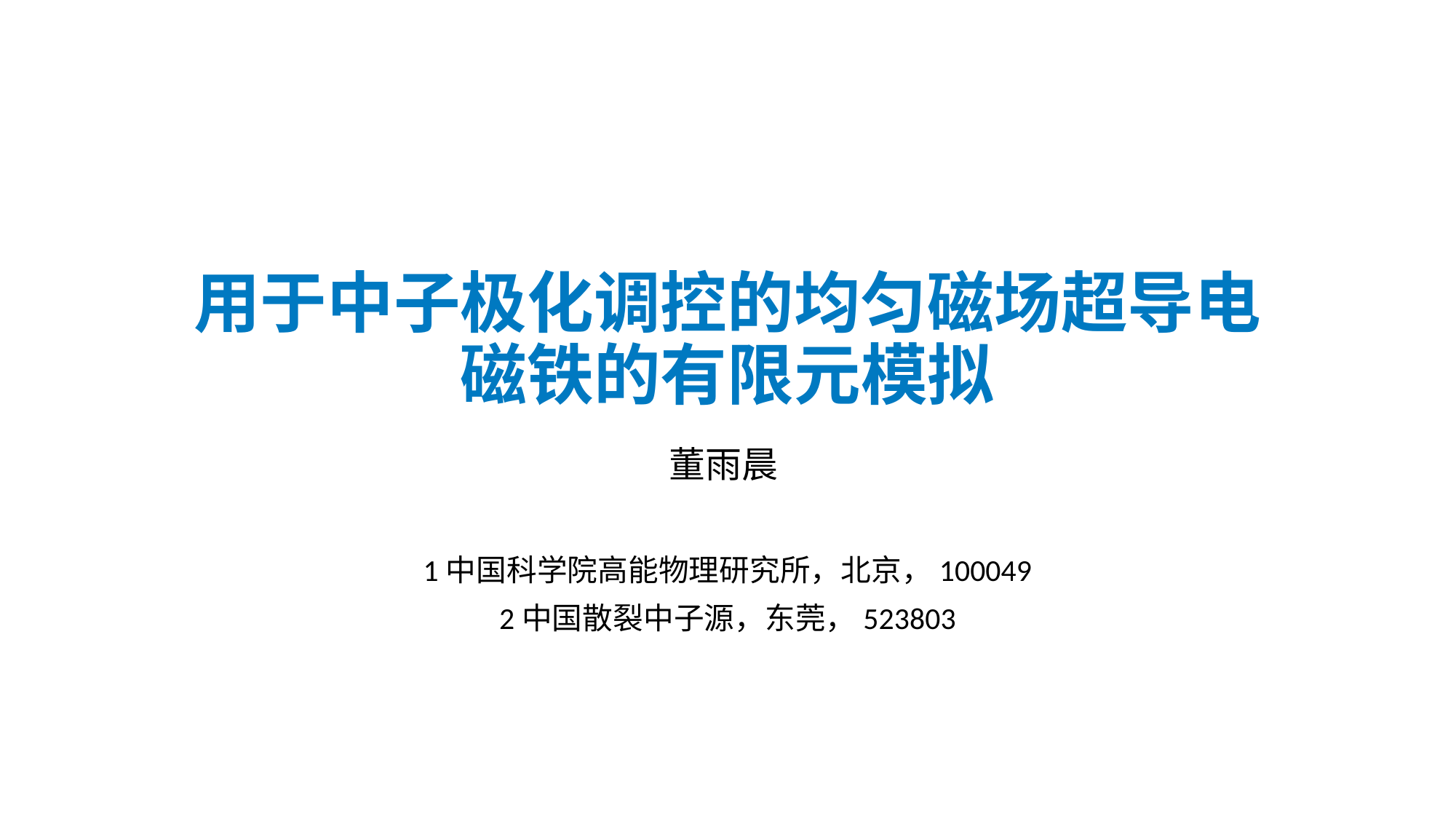

# 用于中子极化调控的均匀磁场超导电磁铁的有限元模拟
董雨晨

1中国科学院高能物理研究所，北京，100049
2中国散裂中子源，东莞，523803